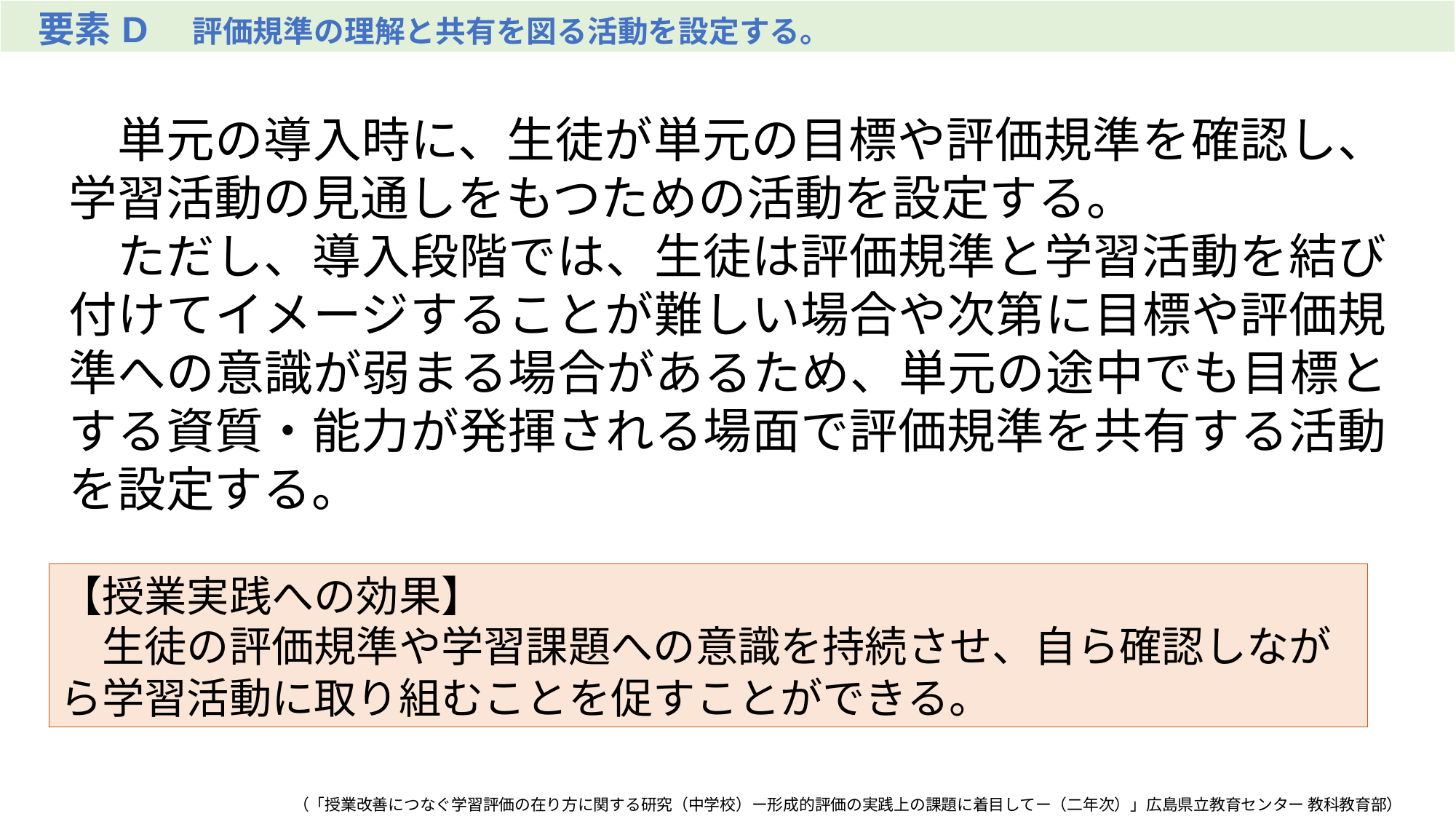

| 要素D　評価規準の理解と共有を図る活動を設定する。 |
| --- |
　単元の導入時に、生徒が単元の目標や評価規準を確認し、学習活動の見通しをもつための活動を設定する。
　ただし、導入段階では、生徒は評価規準と学習活動を結び付けてイメージすることが難しい場合や次第に目標や評価規準への意識が弱まる場合があるため、単元の途中でも目標とする資質・能力が発揮される場面で評価規準を共有する活動を設定する。
【授業実践への効果】
　生徒の評価規準や学習課題への意識を持続させ、自ら確認しながら学習活動に取り組むことを促すことができる。
（「授業改善につなぐ学習評価の在り方に関する研究（中学校）ー形成的評価の実践上の課題に着目してー（二年次）」広島県立教育センター 教科教育部）